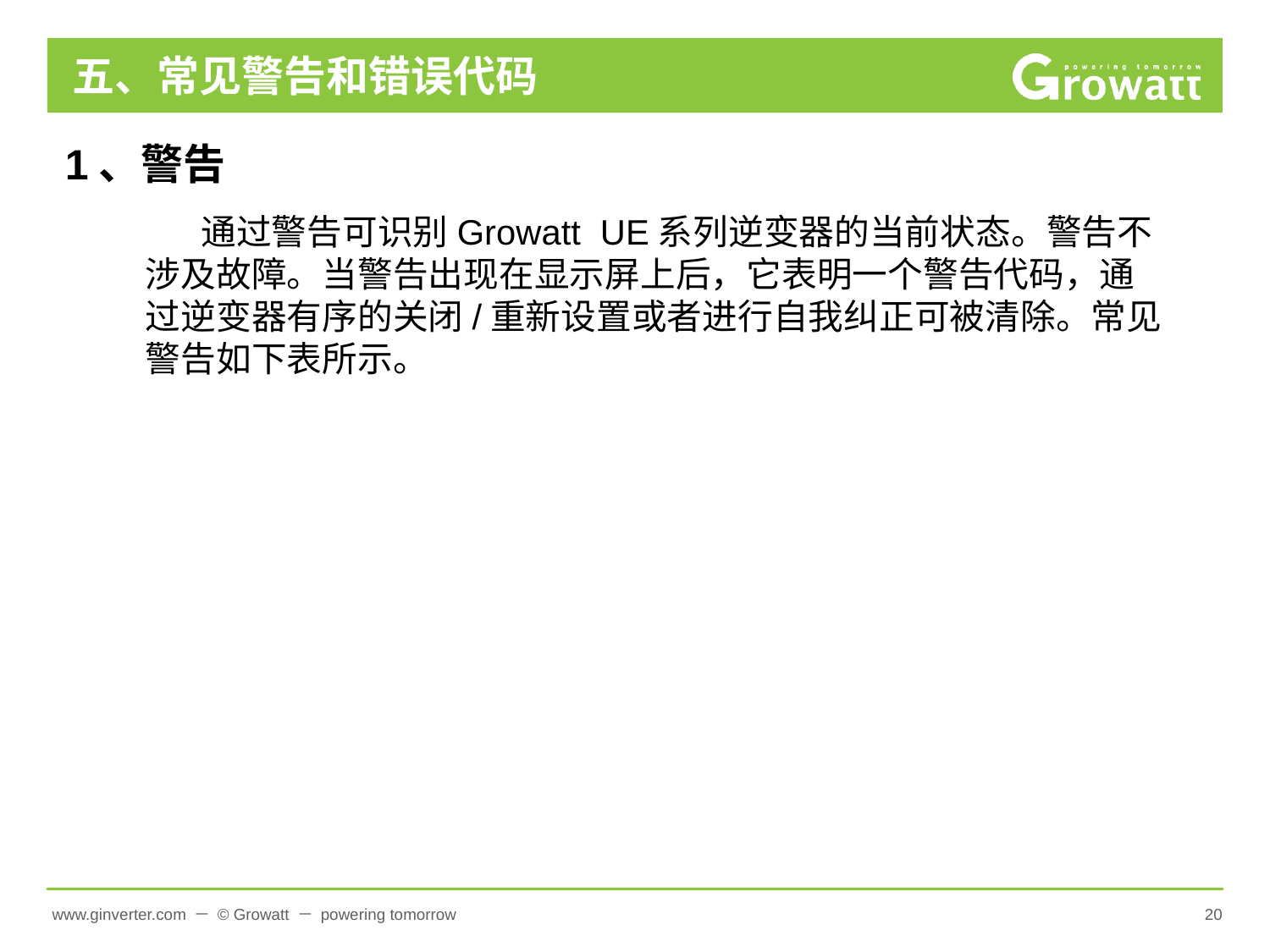

# 五、常见警告和错误代码
1、警告

      通过警告可识别Growatt  UE系列逆变器的当前状态。警告不涉及故障。当警告出现在显示屏上后，它表明一个警告代码，通过逆变器有序的关闭/重新设置或者进行自我纠正可被清除。常见警告如下表所示。